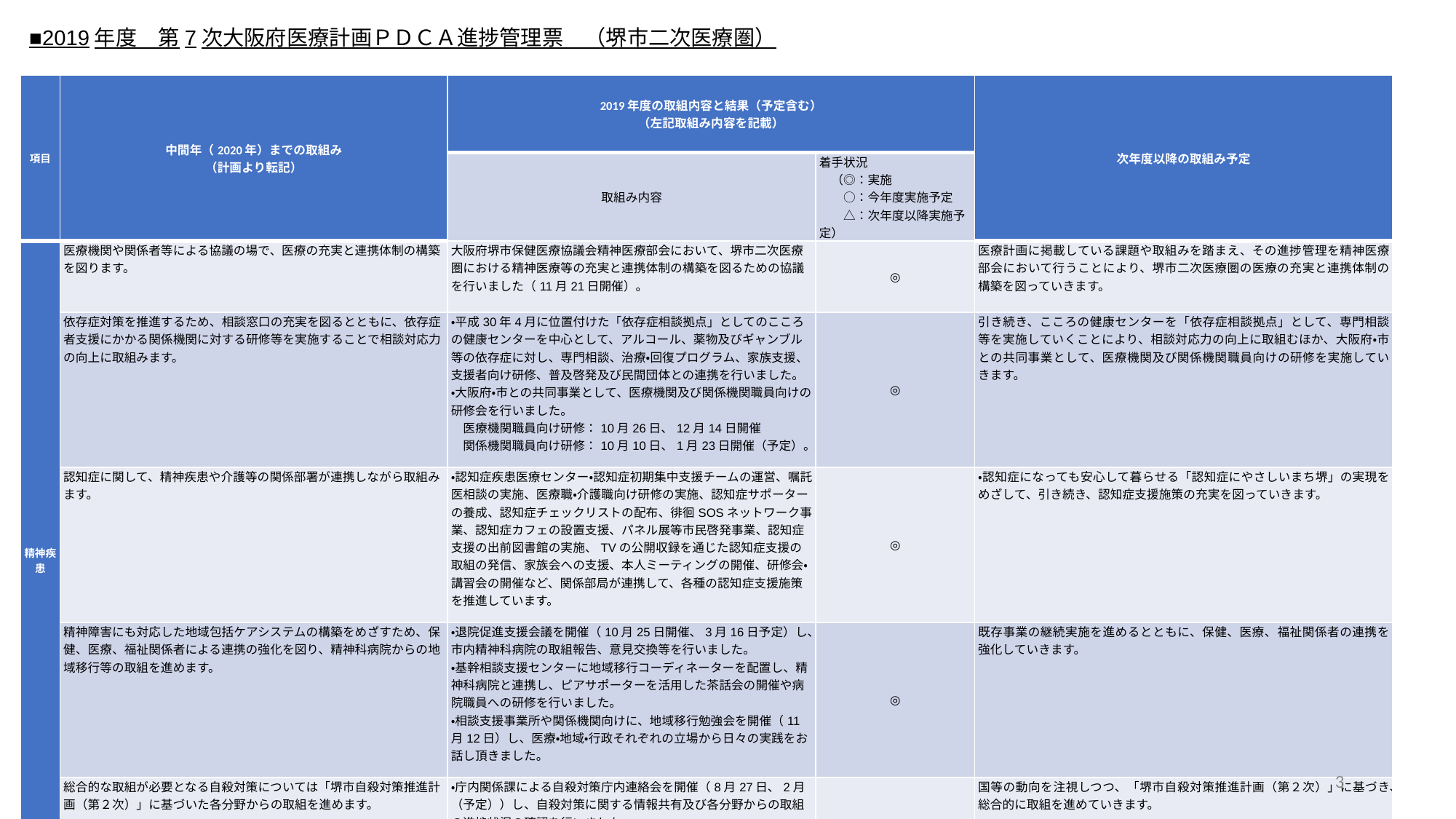

■2019年度　第7次大阪府医療計画ＰＤＣＡ進捗管理票　（堺市二次医療圏）
| 項目 | 中間年（2020年）までの取組み （計画より転記） | 2019年度の取組内容と結果（予定含む） （左記取組み内容を記載） |  | 次年度以降の取組み予定 |
| --- | --- | --- | --- | --- |
|  |  | 取組み内容 | 着手状況 　（◎：実施 　　○：今年度実施予定 　　△：次年度以降実施予定） |  |
| 精神疾患 | 医療機関や関係者等による協議の場で、医療の充実と連携体制の構築を図ります。 | 大阪府堺市保健医療協議会精神医療部会において、堺市二次医療圏における精神医療等の充実と連携体制の構築を図るための協議を行いました（11月21日開催）。 | ◎ | 医療計画に掲載している課題や取組みを踏まえ、その進捗管理を精神医療部会において行うことにより、堺市二次医療圏の医療の充実と連携体制の構築を図っていきます。 |
|  | 依存症対策を推進するため、相談窓口の充実を図るとともに、依存症者支援にかかる関係機関に対する研修等を実施することで相談対応力の向上に取組みます。 | ・平成30年4月に位置付けた「依存症相談拠点」としてのこころの健康センターを中心として、アルコール、薬物及びギャンブル等の依存症に対し、専門相談、治療・回復プログラム、家族支援、支援者向け研修、普及啓発及び民間団体との連携を行いました。 ・大阪府・市との共同事業として、医療機関及び関係機関職員向けの研修会を行いました。 　医療機関職員向け研修：10月26日、12月14日開催 　関係機関職員向け研修：10月10日、1月23日開催（予定）。 | ◎ | 引き続き、こころの健康センターを「依存症相談拠点」として、専門相談等を実施していくことにより、相談対応力の向上に取組むほか、大阪府・市との共同事業として、医療機関及び関係機関職員向けの研修を実施していきます。 |
|  | 認知症に関して、精神疾患や介護等の関係部署が連携しながら取組みます。 | ・認知症疾患医療センター・認知症初期集中支援チームの運営、嘱託医相談の実施、医療職・介護職向け研修の実施、認知症サポーターの養成、認知症チェックリストの配布、徘徊SOSネットワーク事業、認知症カフェの設置支援、パネル展等市民啓発事業、認知症支援の出前図書館の実施、TVの公開収録を通じた認知症支援の取組の発信、家族会への支援、本人ミーティングの開催、研修会・講習会の開催など、関係部局が連携して、各種の認知症支援施策を推進しています。 | ◎ | ・認知症になっても安心して暮らせる「認知症にやさしいまち堺」の実現をめざして、引き続き、認知症支援施策の充実を図っていきます。 |
|  | 精神障害にも対応した地域包括ケアシステムの構築をめざすため、保健、医療、福祉関係者による連携の強化を図り、精神科病院からの地域移行等の取組を進めます。 | ・退院促進支援会議を開催（10月25日開催、3月16日予定）し、市内精神科病院の取組報告、意見交換等を行いました。 ・基幹相談支援センターに地域移行コーディネーターを配置し、精神科病院と連携し、ピアサポーターを活用した茶話会の開催や病院職員への研修を行いました。 ・相談支援事業所や関係機関向けに、地域移行勉強会を開催（11月12日）し、医療・地域・行政それぞれの立場から日々の実践をお話し頂きました。 | ◎ | 既存事業の継続実施を進めるとともに、保健、医療、福祉関係者の連携を強化していきます。 |
|  | 総合的な取組が必要となる自殺対策については「堺市自殺対策推進計画（第２次）」に基づいた各分野からの取組を進めます。 | ・庁内関係課による自殺対策庁内連絡会を開催（8月27日、2月（予定））し、自殺対策に関する情報共有及び各分野からの取組の進捗状況の確認を行いました。 ・自殺対策連絡懇話会を開催（9月17日、3月（予定））し、専門的見地からの意見を聴取し、施策に反映させました。 | ◎ | 国等の動向を注視しつつ、「堺市自殺対策推進計画（第２次）」に基づき、総合的に取組を進めていきます。 |
3